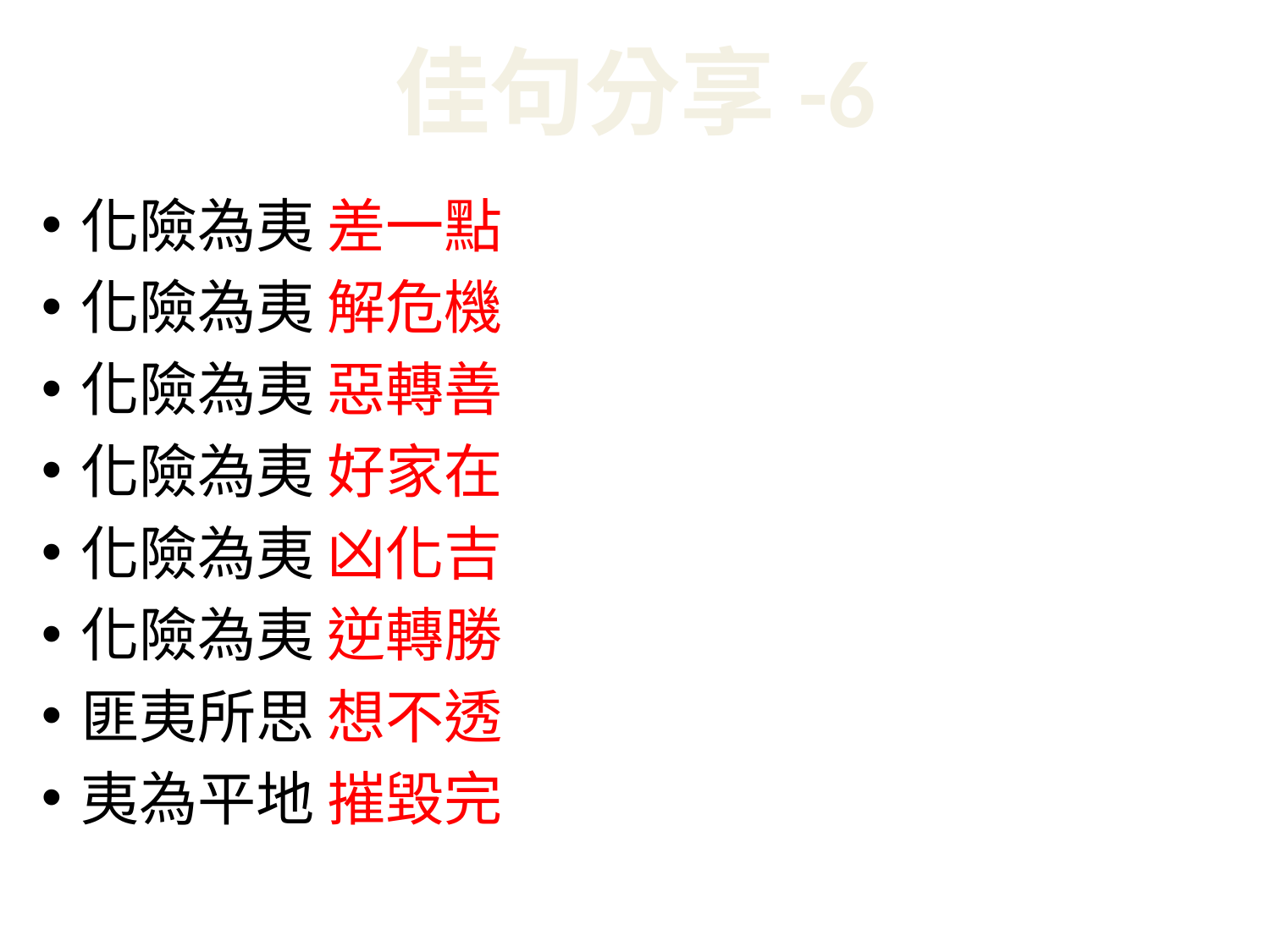

佳句分享-6
化險為夷 差一點
化險為夷 解危機
化險為夷 惡轉善
化險為夷 好家在
化險為夷 凶化吉
化險為夷 逆轉勝
匪夷所思 想不透
夷為平地 摧毀完